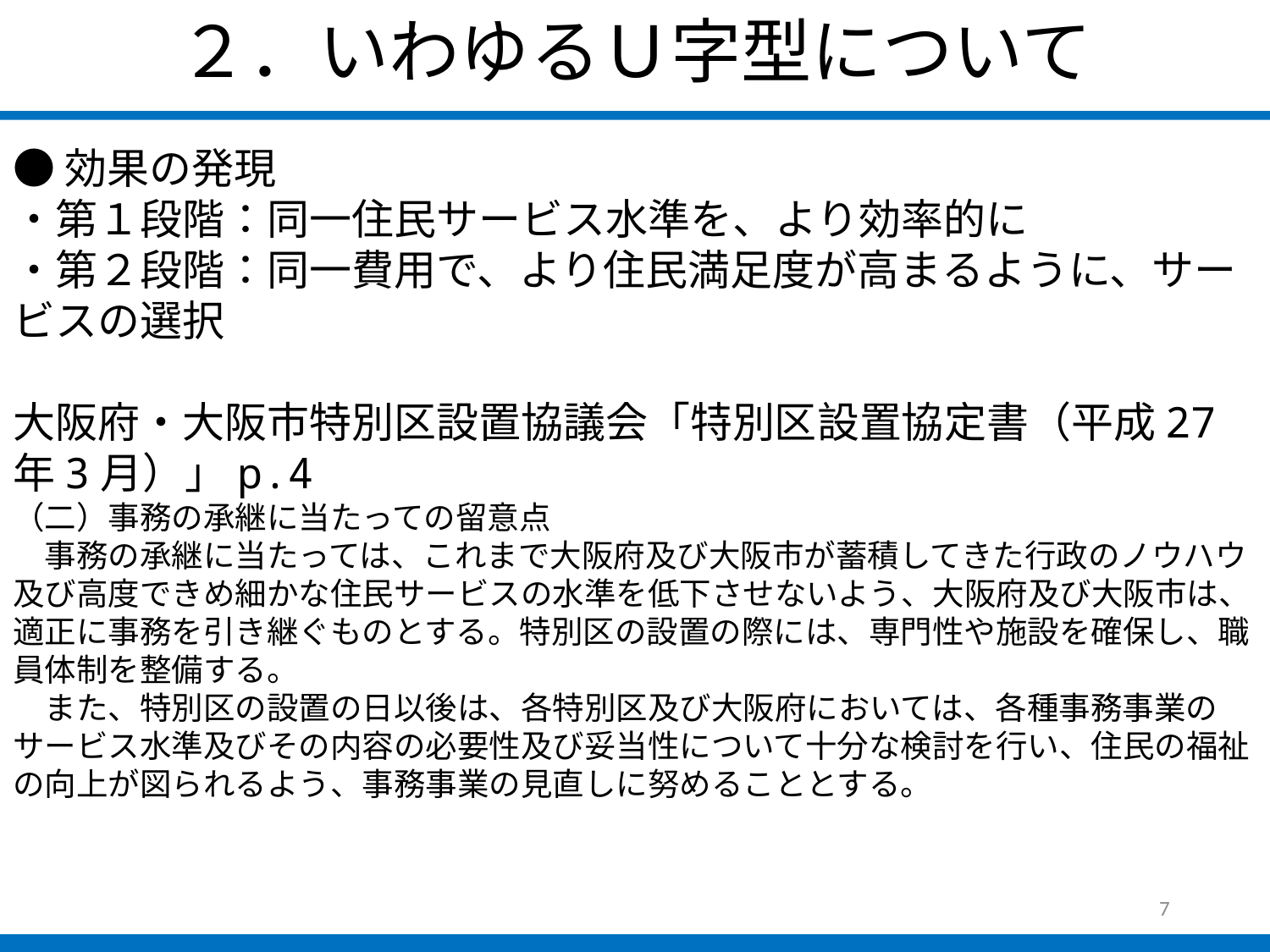

２．いわゆるＵ字型について

●効果の発現
・第１段階：同一住民サービス水準を、より効率的に
・第２段階：同一費用で、より住民満足度が高まるように、サービスの選択

大阪府・大阪市特別区設置協議会「特別区設置協定書（平成27年3月）」p.4
（二）事務の承継に当たっての留意点
　事務の承継に当たっては、これまで大阪府及び大阪市が蓄積してきた行政のノウハウ及び高度できめ細かな住民サービスの水準を低下させないよう、大阪府及び大阪市は、適正に事務を引き継ぐものとする。特別区の設置の際には、専門性や施設を確保し、職員体制を整備する。
　また、特別区の設置の日以後は、各特別区及び大阪府においては、各種事務事業のサービス水準及びその内容の必要性及び妥当性について十分な検討を行い、住民の福祉の向上が図られるよう、事務事業の見直しに努めることとする。

7